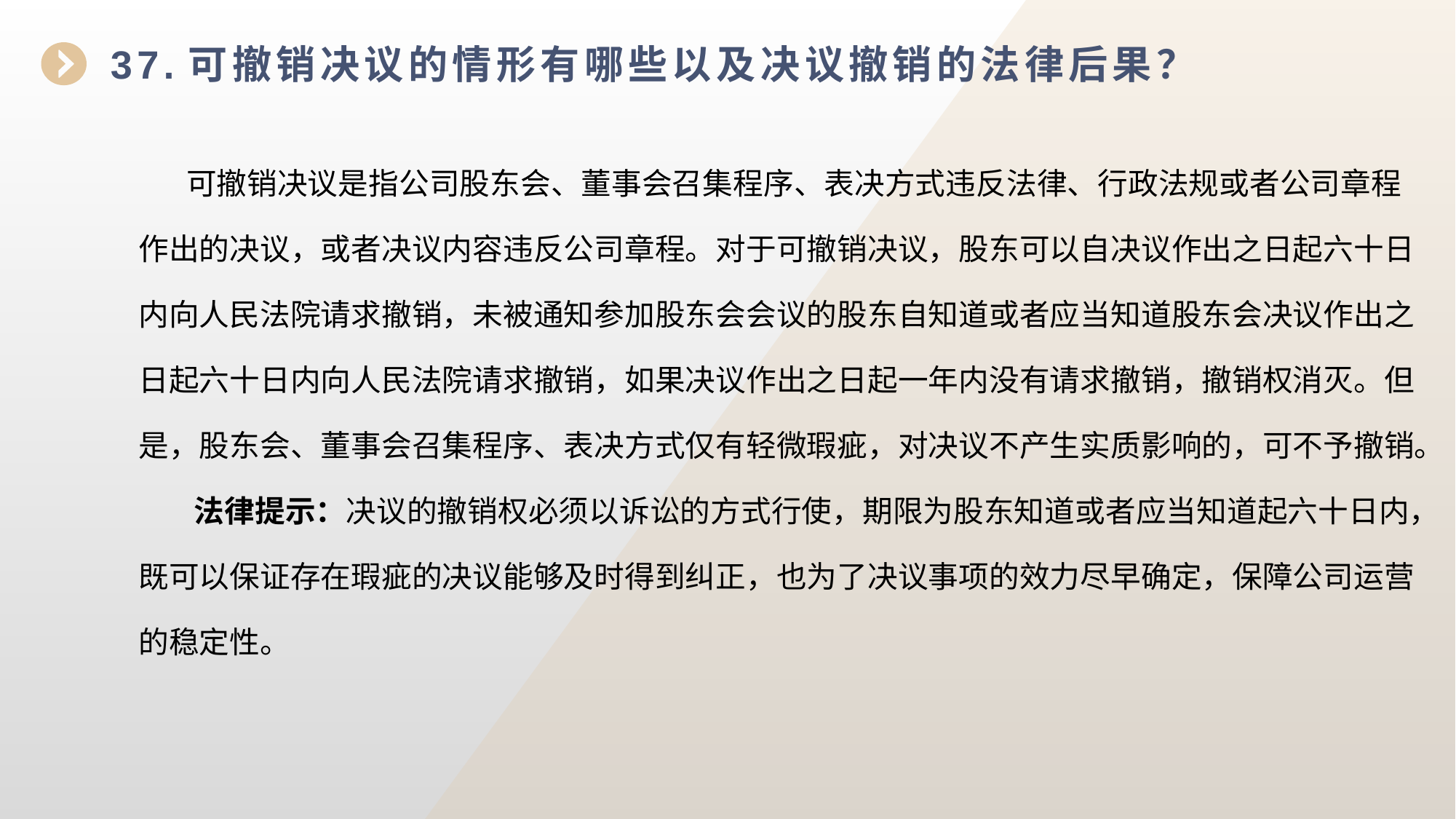

37.可撤销决议的情形有哪些以及决议撤销的法律后果？

      可撤销决议是指公司股东会、董事会召集程序、表决方式违反法律、行政法规或者公司章程作出的决议，或者决议内容违反公司章程。对于可撤销决议，股东可以自决议作出之日起六十日内向人民法院请求撤销，未被通知参加股东会会议的股东自知道或者应当知道股东会决议作出之日起六十日内向人民法院请求撤销，如果决议作出之日起一年内没有请求撤销，撤销权消灭。但是，股东会、董事会召集程序、表决方式仅有轻微瑕疵，对决议不产生实质影响的，可不予撤销。
       法律提示：决议的撤销权必须以诉讼的方式行使，期限为股东知道或者应当知道起六十日内，既可以保证存在瑕疵的决议能够及时得到纠正，也为了决议事项的效力尽早确定，保障公司运营的稳定性。